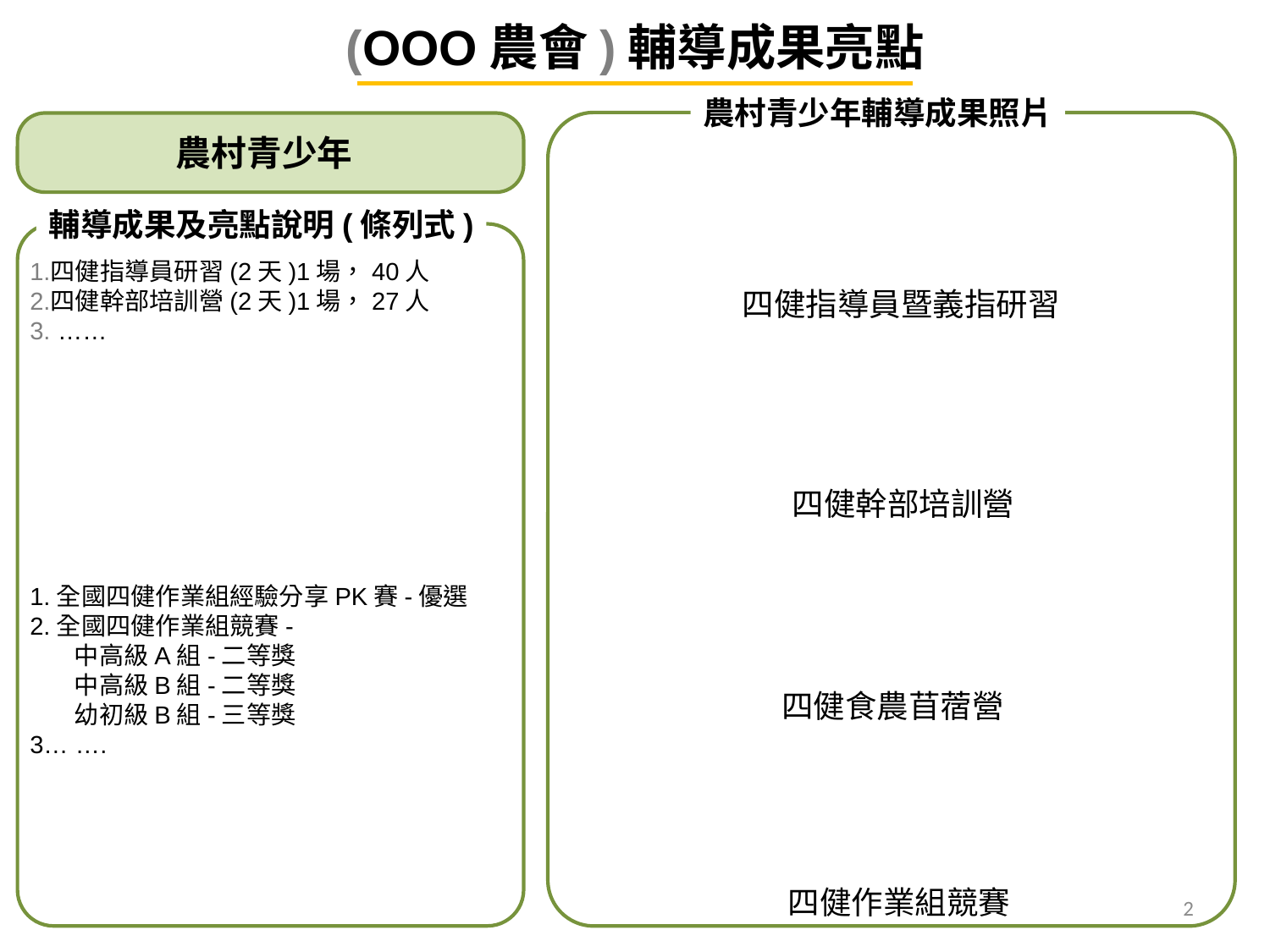

(OOO農會)輔導成果亮點
農村青少年輔導成果照片

農村青少年
輔導成果及亮點說明(條列式)

四健指導員研習(2天)1場，40人
四健幹部培訓營(2天)1場，27人
 ……

1.全國四健作業組經驗分享PK賽-優選
2.全國四健作業組競賽-
       中高級A組-二等獎
       中高級B組-二等獎
       幼初級B組-三等獎
3… ….
四健指導員暨義指研習
四健幹部培訓營
四健食農苜蓿營
四健作業組競賽
2